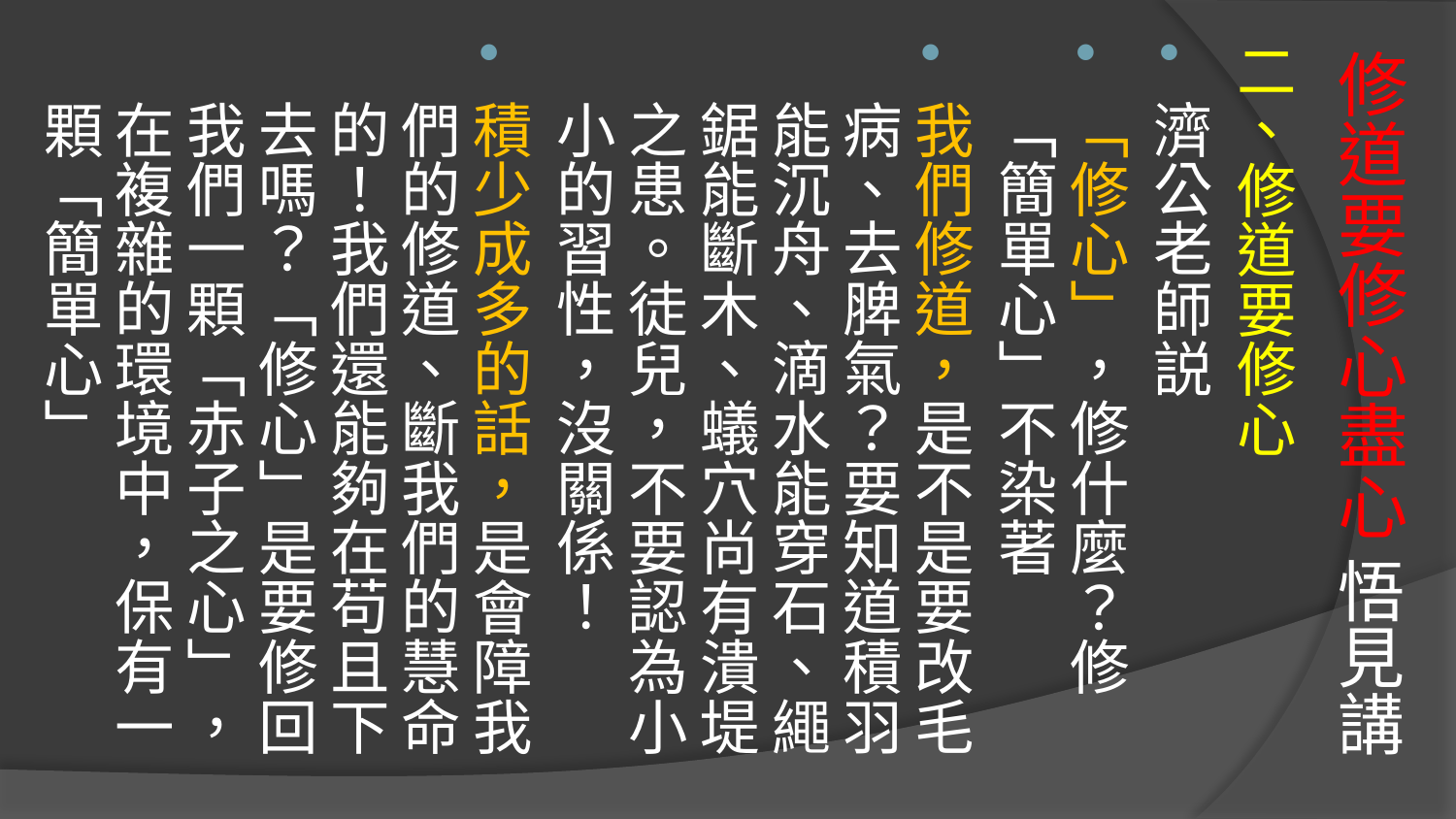

# 修道要修心盡心 悟見講
二、修道要修心
濟公老師説
「修心」，修什麼？修「簡單心」不染著
我們修道，是不是要改毛病、去脾氣？要知道積羽能沉舟、滴水能穿石、繩鋸能斷木、蟻穴尚有潰堤之患。徒兒，不要認為小小的習性，沒關係！
積少成多的話，是會障我們的修道、斷我們的慧命的！我們還能夠在苟且下去嗎？「修心」是要修回我們一顆「赤子之心」，在複雜的環境中，保有一顆「簡單心」